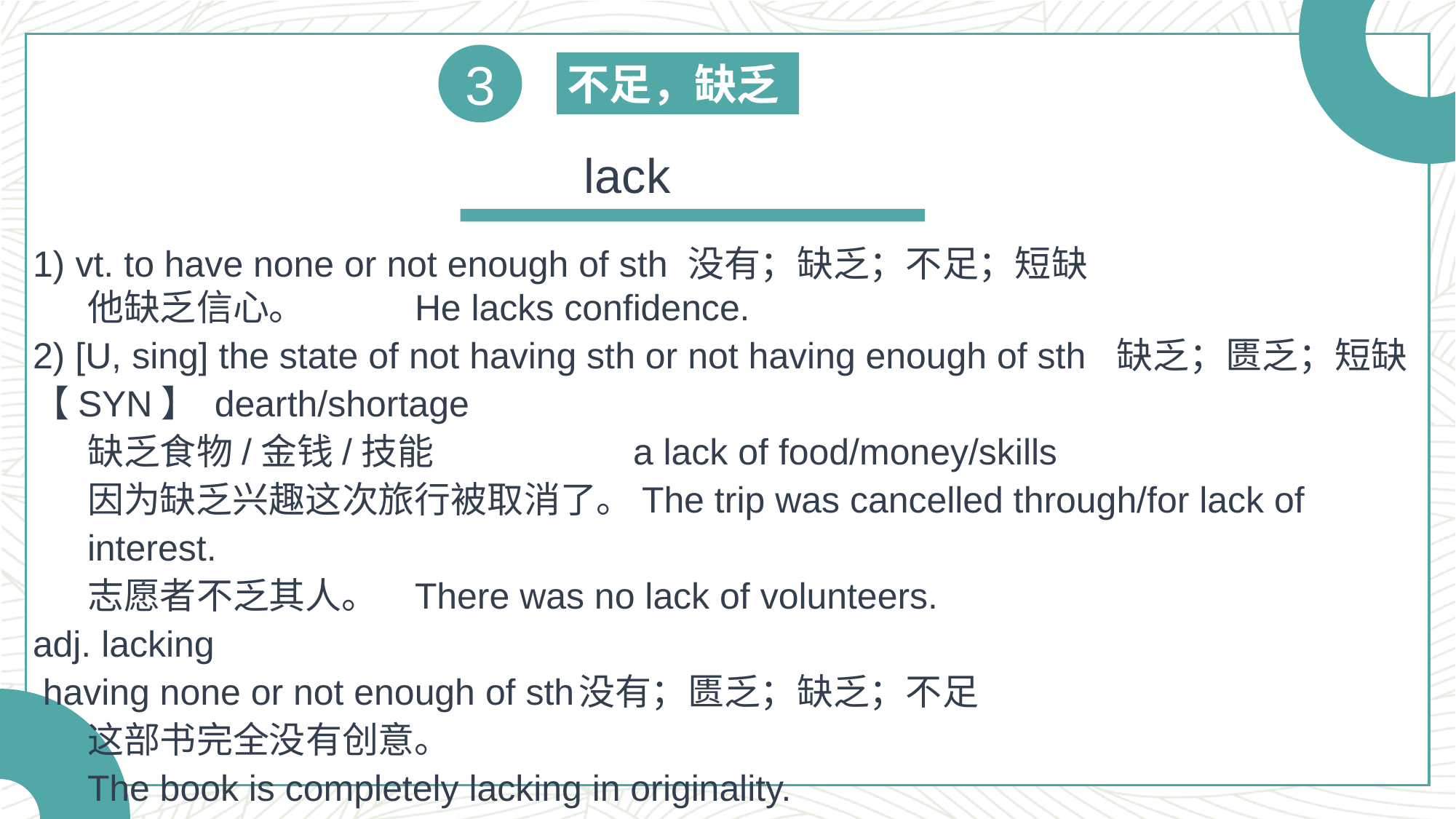

3
不足，缺乏
lack

1) vt. to have none or not enough of sth	没有；缺乏；不足；短缺
他缺乏信心。	He lacks confidence.
2) [U, sing] the state of not having sth or not having enough of sth  缺乏；匮乏；短缺 【SYN】 dearth/shortage
缺乏食物/金钱/技能		a lack of food/money/skills
因为缺乏兴趣这次旅行被取消了。The trip was cancelled through/for lack of interest.
志愿者不乏其人。	There was no lack of volunteers.
adj. lacking
 having none or not enough of sth	没有；匮乏；缺乏；不足
这部书完全没有创意。
The book is completely lacking in originality.